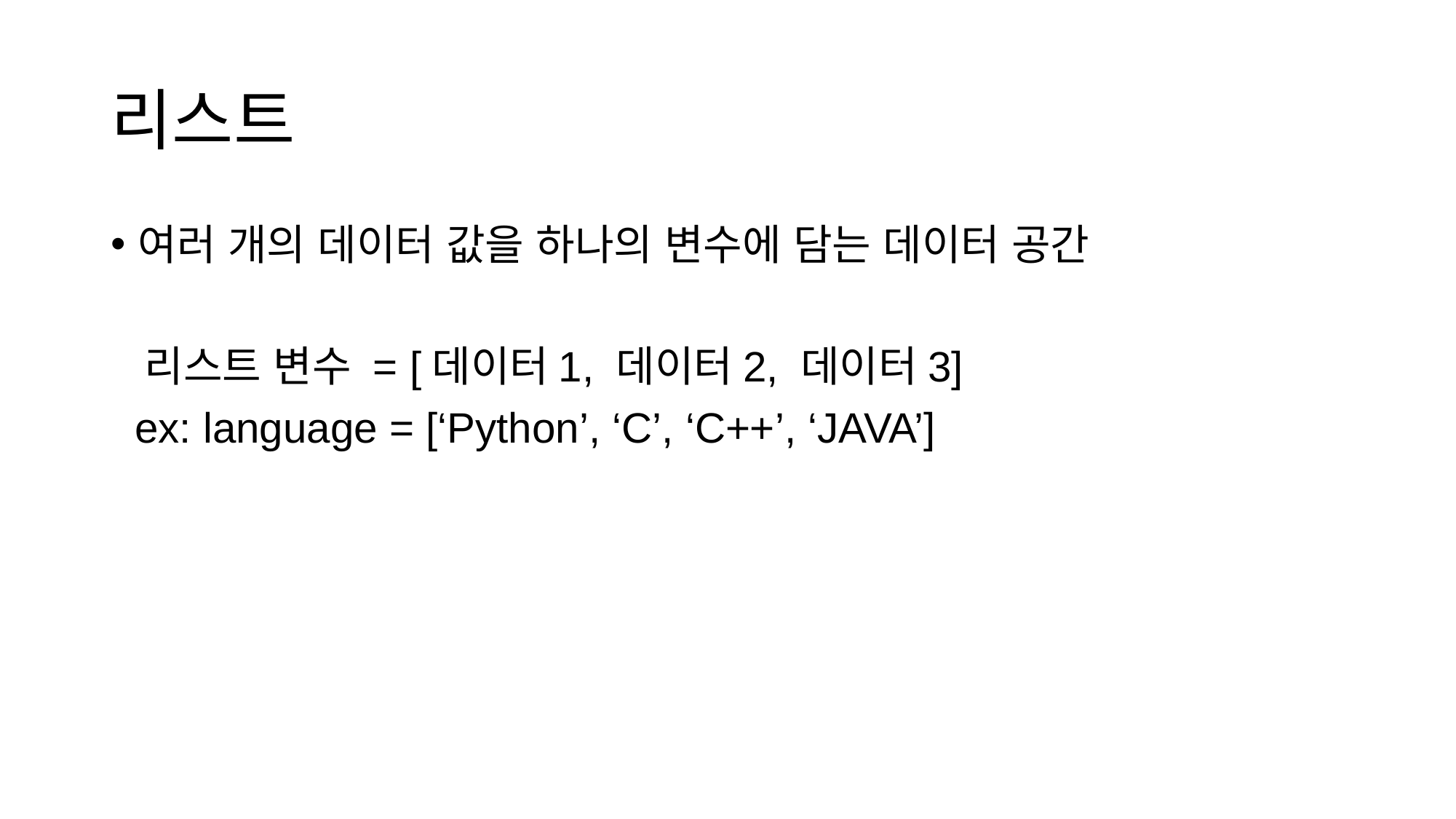

# 리스트
여러 개의 데이터 값을 하나의 변수에 담는 데이터 공간

  리스트 변수 = [데이터1, 데이터2, 데이터3]
  ex: language = [‘Python’, ‘C’, ‘C++’, ‘JAVA’]